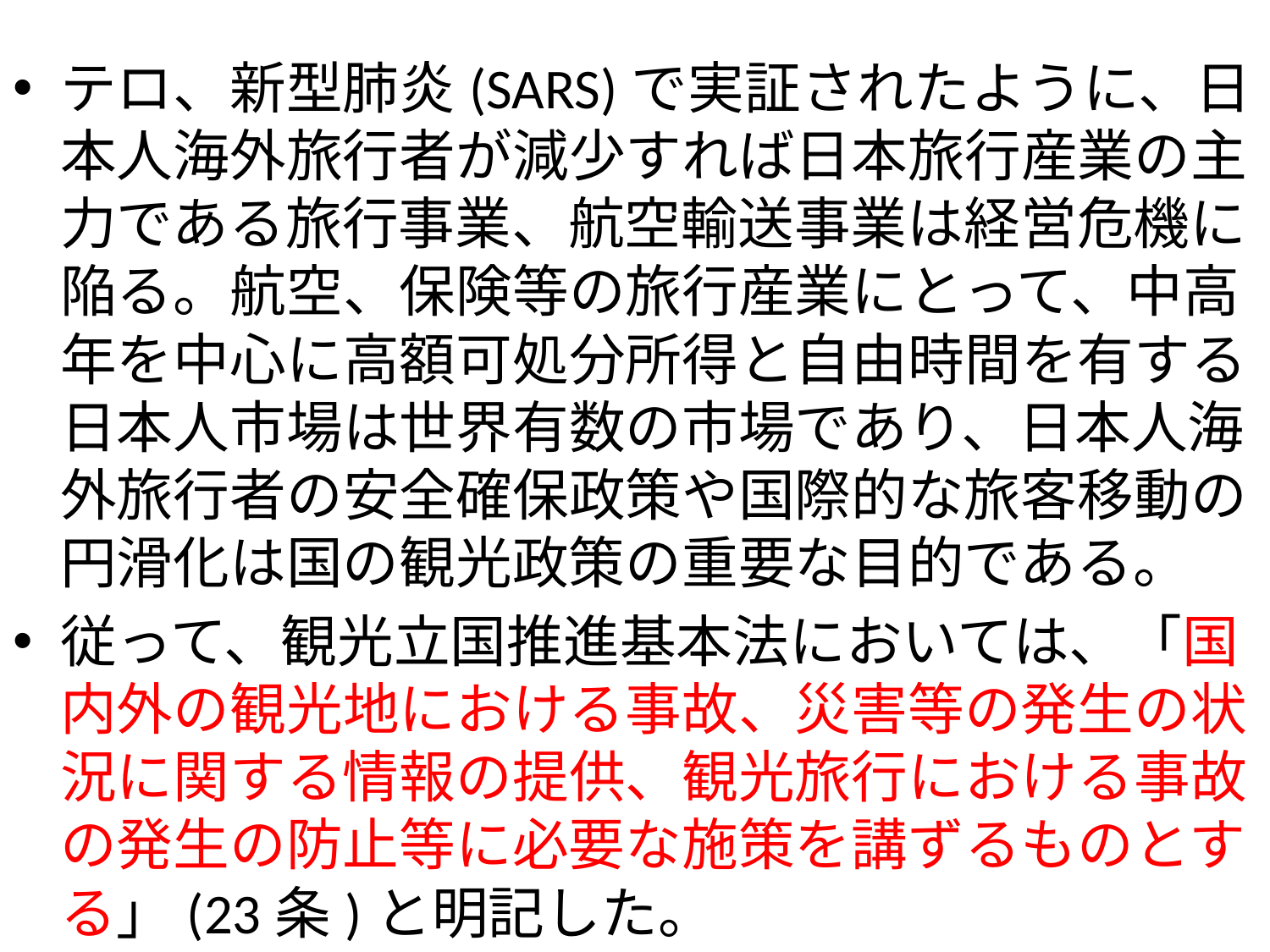

テロ、新型肺炎(SARS)で実証されたように、日本人海外旅行者が減少すれば日本旅行産業の主力である旅行事業、航空輸送事業は経営危機に陥る。航空、保険等の旅行産業にとって、中高年を中心に高額可処分所得と自由時間を有する日本人市場は世界有数の市場であり、日本人海外旅行者の安全確保政策や国際的な旅客移動の円滑化は国の観光政策の重要な目的である。
従って、観光立国推進基本法においては、「国内外の観光地における事故、災害等の発生の状況に関する情報の提供、観光旅行における事故の発生の防止等に必要な施策を講ずるものとする」(23条)と明記した。